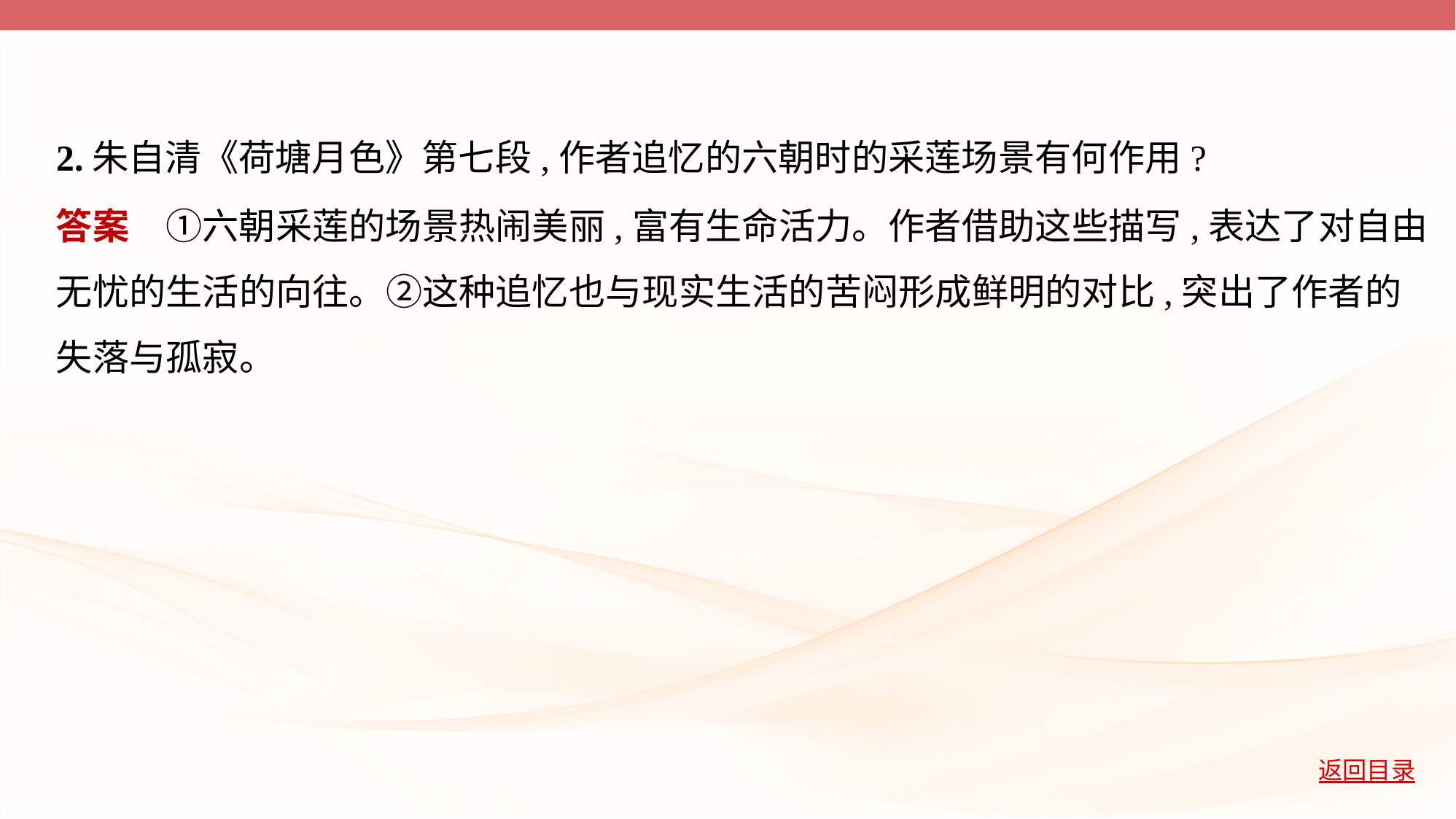

2.朱自清《荷塘月色》第七段,作者追忆的六朝时的采莲场景有何作用?
答案　①六朝采莲的场景热闹美丽,富有生命活力。作者借助这些描写,表达了对自由
无忧的生活的向往。②这种追忆也与现实生活的苦闷形成鲜明的对比,突出了作者的
失落与孤寂。